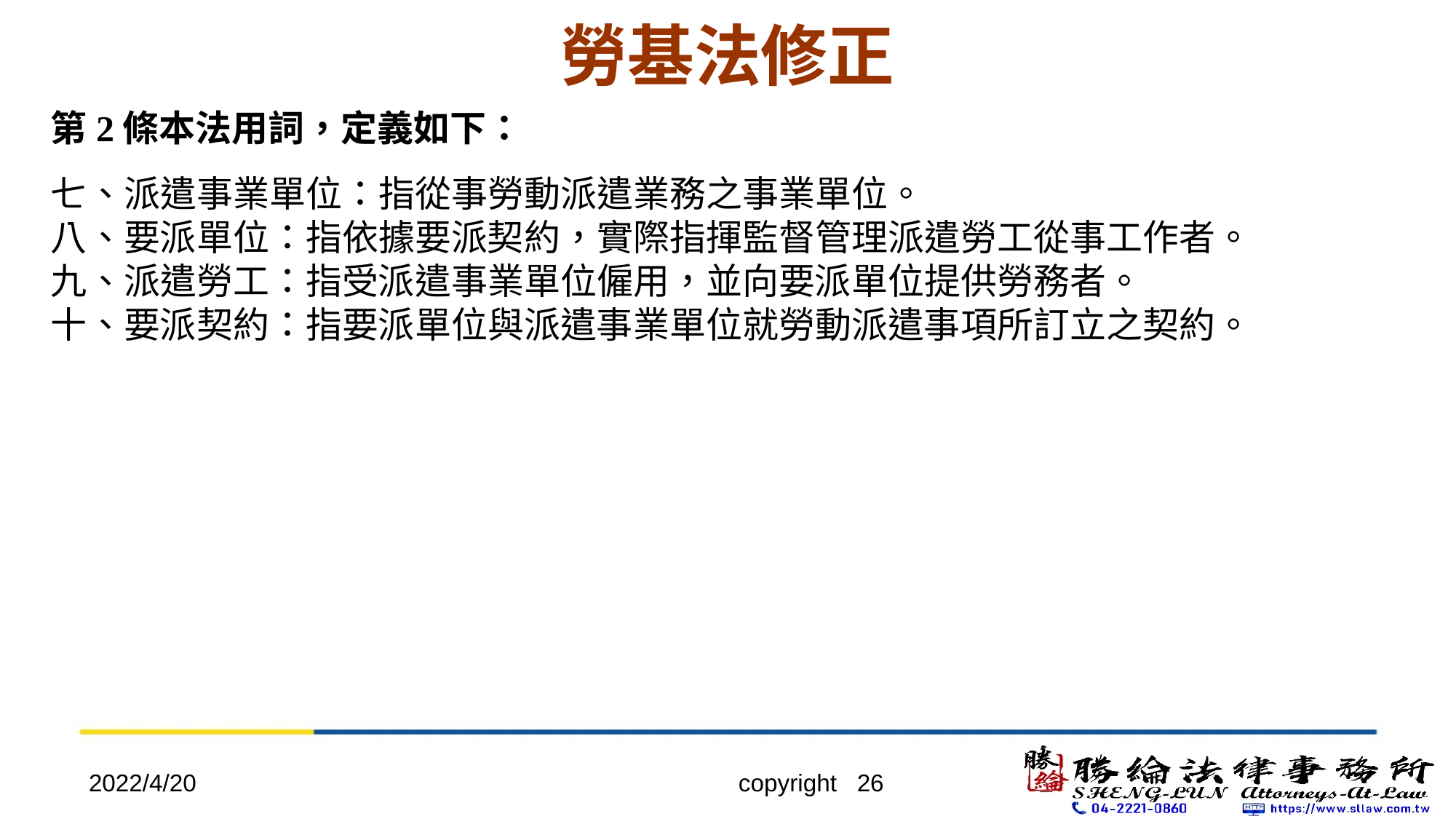

# 勞基法修正
第2條本法用詞，定義如下：

七、派遣事業單位：指從事勞動派遣業務之事業單位。
八、要派單位：指依據要派契約，實際指揮監督管理派遣勞工從事工作者。
九、派遣勞工：指受派遣事業單位僱用，並向要派單位提供勞務者。
十、要派契約：指要派單位與派遣事業單位就勞動派遣事項所訂立之契約。
2022/4/20
copyright   26